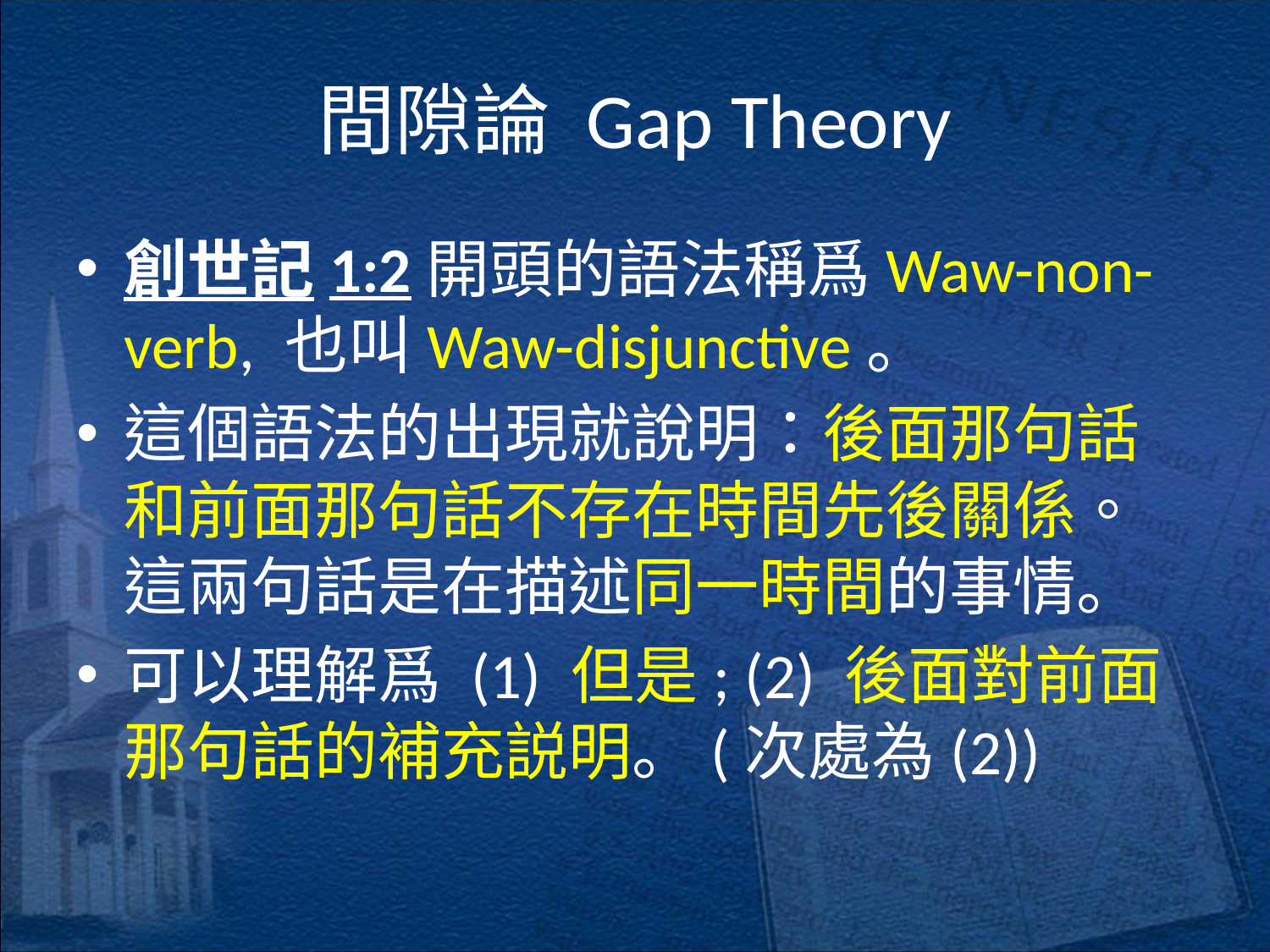

# 間隙論 Gap Theory
創世記1:2開頭的語法稱爲Waw-non-verb, 也叫Waw-disjunctive。
這個語法的出現就說明：後面那句話和前面那句話不存在時間先後關係。這兩句話是在描述同一時間的事情。
可以理解爲 (1) 但是; (2) 後面對前面那句話的補充説明。(次處為(2))